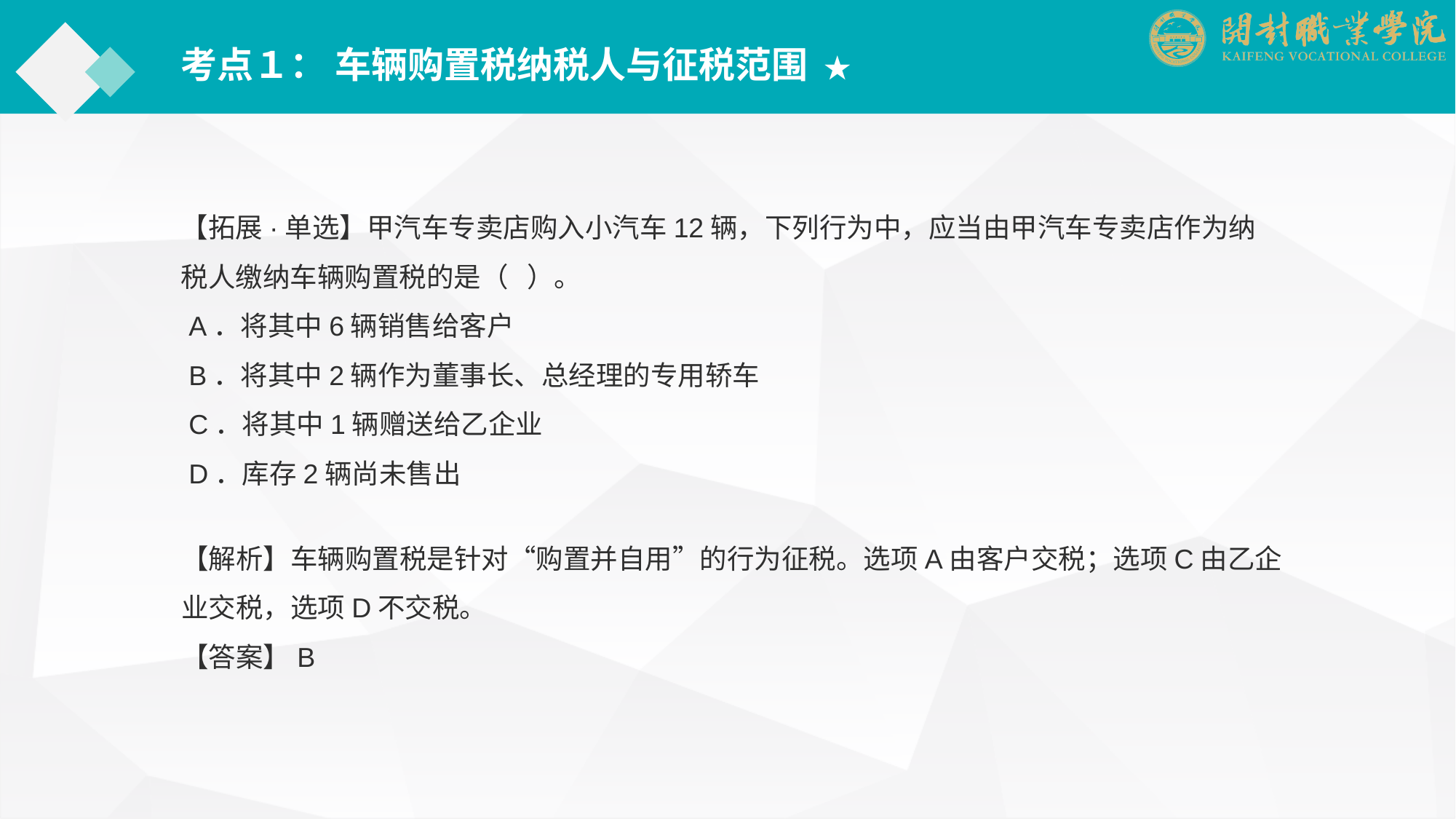

考点１： 车辆购置税纳税人与征税范围  ★
【拓展·单选】甲汽车专卖店购入小汽车12辆，下列行为中，应当由甲汽车专卖店作为纳税人缴纳车辆购置税的是（   ）。
 A．将其中6辆销售给客户
 B．将其中2辆作为董事长、总经理的专用轿车
 C．将其中1辆赠送给乙企业
 D．库存2辆尚未售出
【解析】车辆购置税是针对“购置并自用”的行为征税。选项A由客户交税；选项C由乙企业交税，选项D不交税。
【答案】B